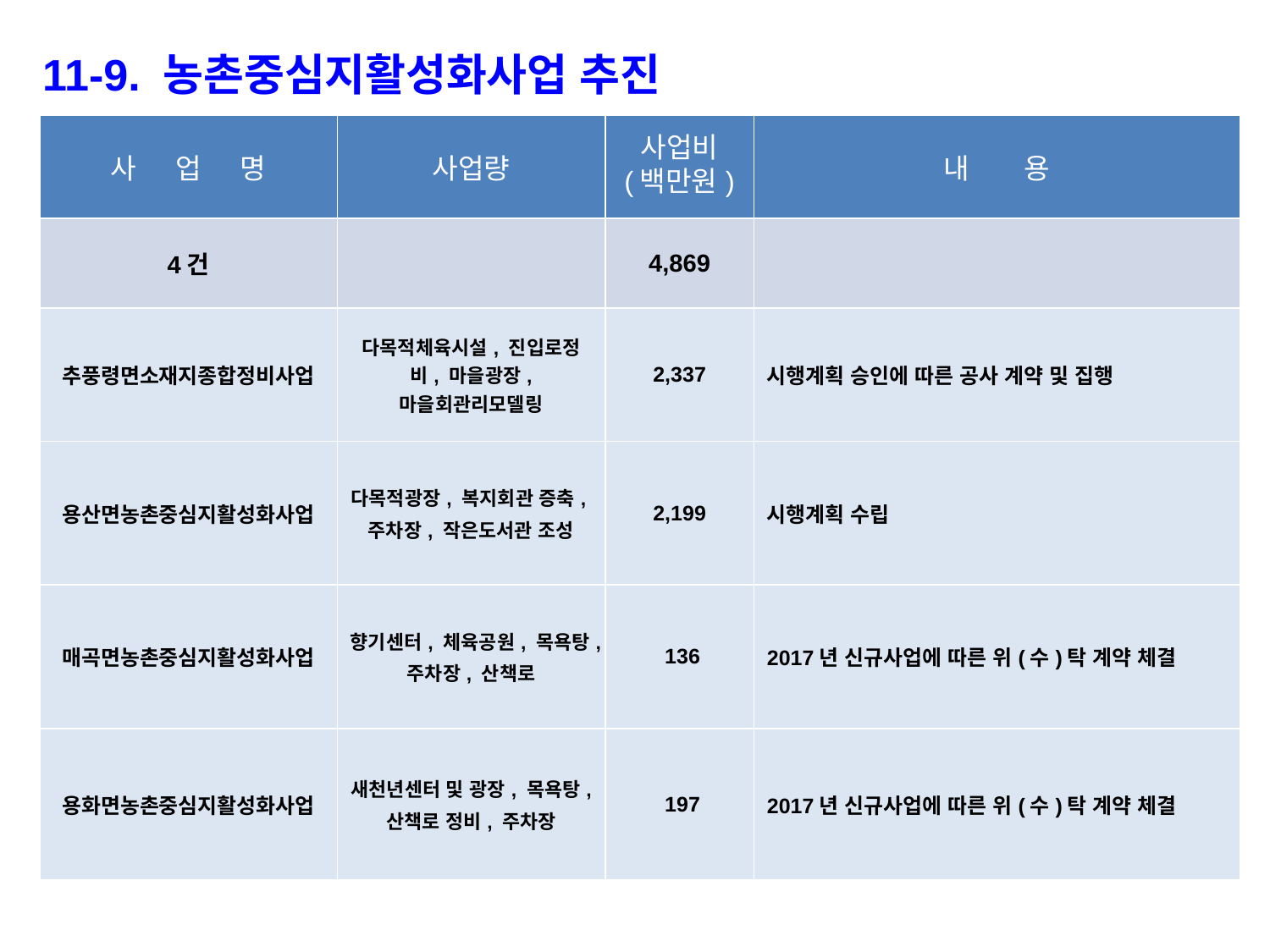

11-9. 농촌중심지활성화사업 추진

| 사 업 명 | 사업량 | 사업비 (백만원) | 내 용 |
| --- | --- | --- | --- |
| 4건 |  | 4,869 |  |
| 추풍령면소재지종합정비사업 | 다목적체육시설, 진입로정비, 마을광장, 마을회관리모델링 | 2,337 | 시행계획 승인에 따른 공사 계약 및 집행 |
| 용산면농촌중심지활성화사업 | 다목적광장, 복지회관 증축, 주차장, 작은도서관 조성 | 2,199 | 시행계획 수립 |
| 매곡면농촌중심지활성화사업 | 향기센터, 체육공원, 목욕탕, 주차장, 산책로 | 136 | 2017년 신규사업에 따른 위(수)탁 계약 체결 |
| 용화면농촌중심지활성화사업 | 새천년센터 및 광장, 목욕탕, 산책로 정비, 주차장 | 197 | 2017년 신규사업에 따른 위(수)탁 계약 체결 |